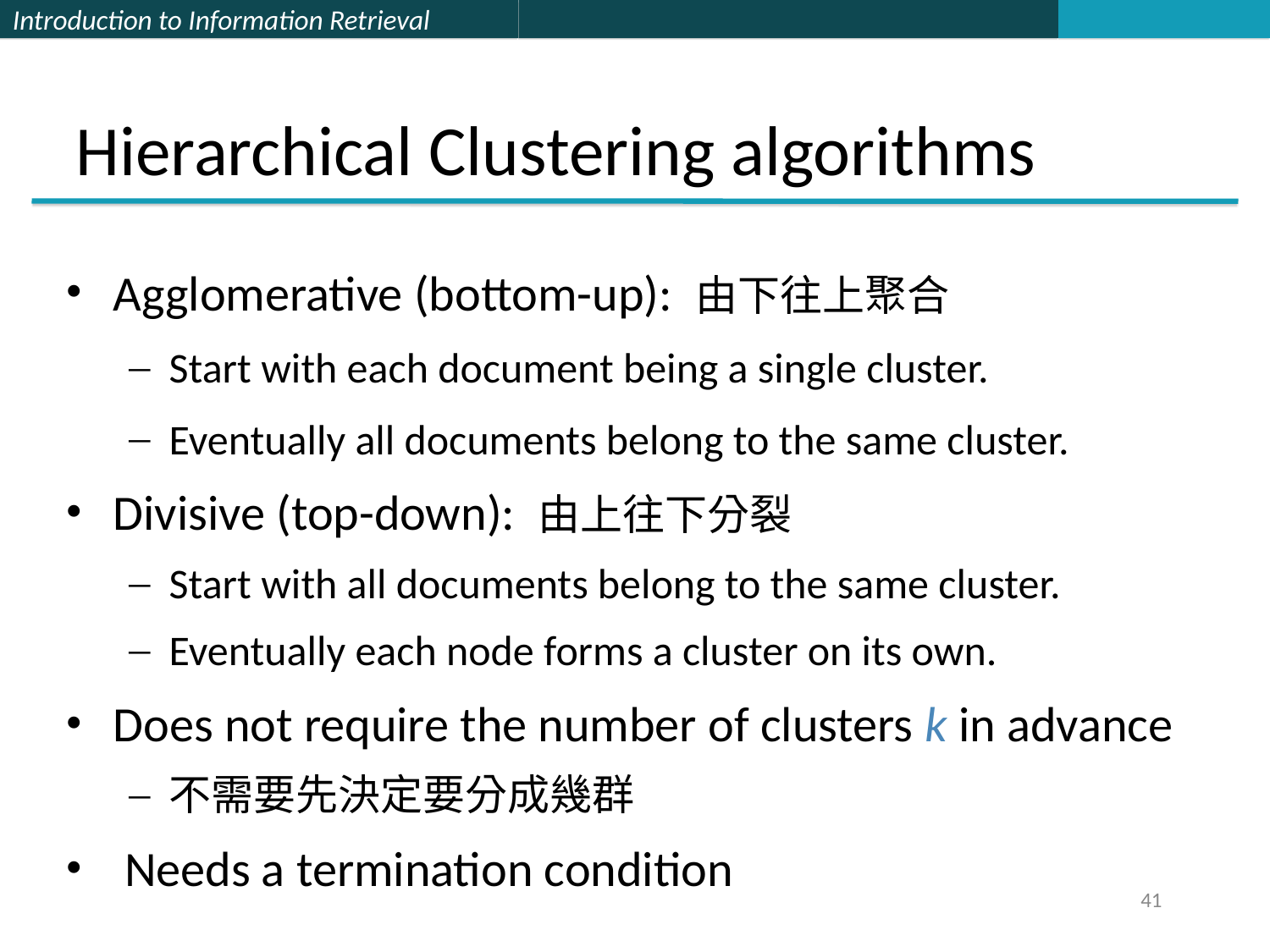

# Hierarchical Clustering algorithms
Agglomerative (bottom-up): 由下往上聚合
Start with each document being a single cluster.
Eventually all documents belong to the same cluster.
Divisive (top-down): 由上往下分裂
Start with all documents belong to the same cluster.
Eventually each node forms a cluster on its own.
Does not require the number of clusters k in advance
不需要先決定要分成幾群
 Needs a termination condition
41